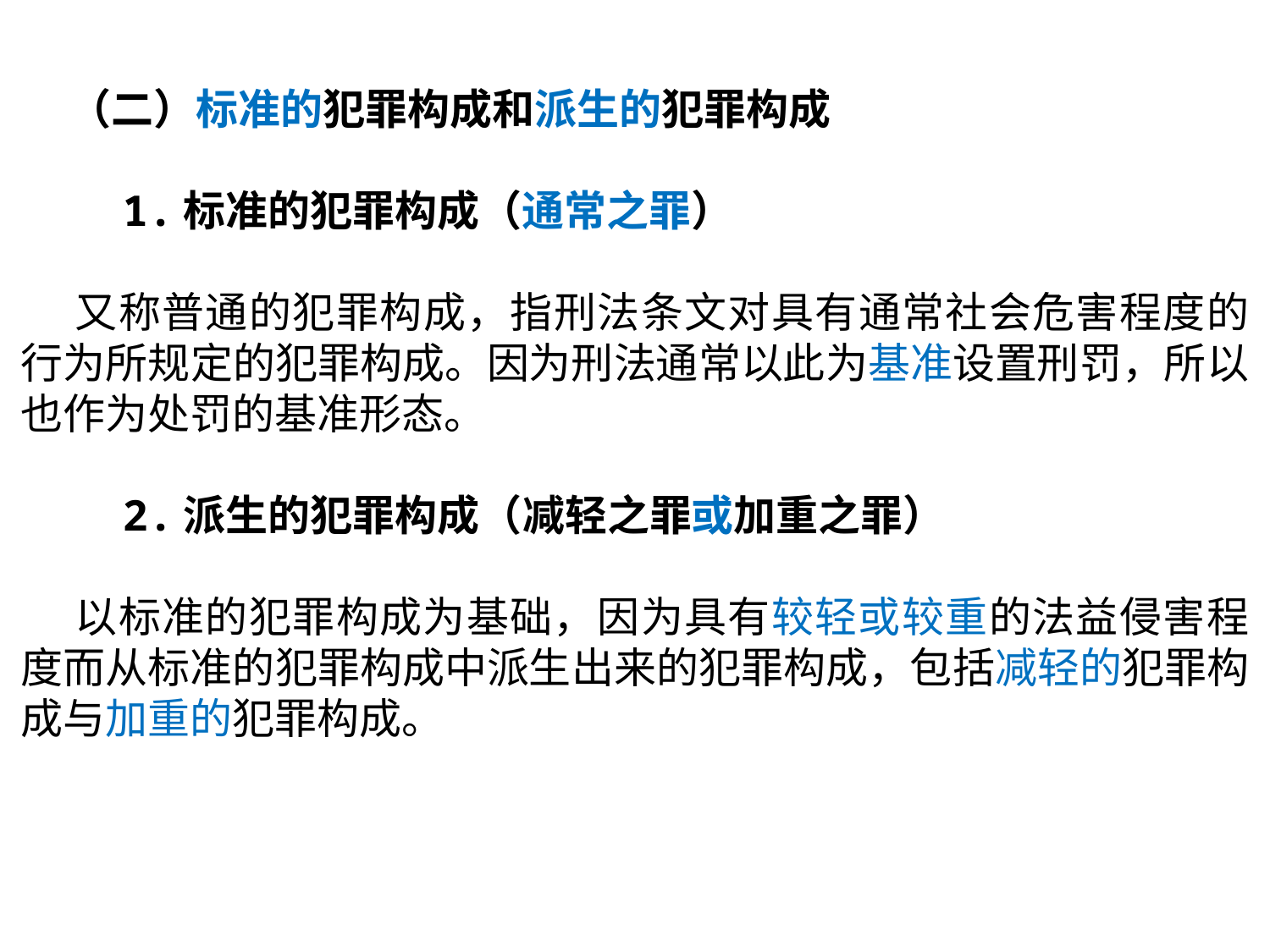

（二）标准的犯罪构成和派生的犯罪构成

    1.标准的犯罪构成（通常之罪）

    又称普通的犯罪构成，指刑法条文对具有通常社会危害程度的行为所规定的犯罪构成。因为刑法通常以此为基准设置刑罚，所以也作为处罚的基准形态。

    2.派生的犯罪构成（减轻之罪或加重之罪）

    以标准的犯罪构成为基础，因为具有较轻或较重的法益侵害程度而从标准的犯罪构成中派生出来的犯罪构成，包括减轻的犯罪构成与加重的犯罪构成。